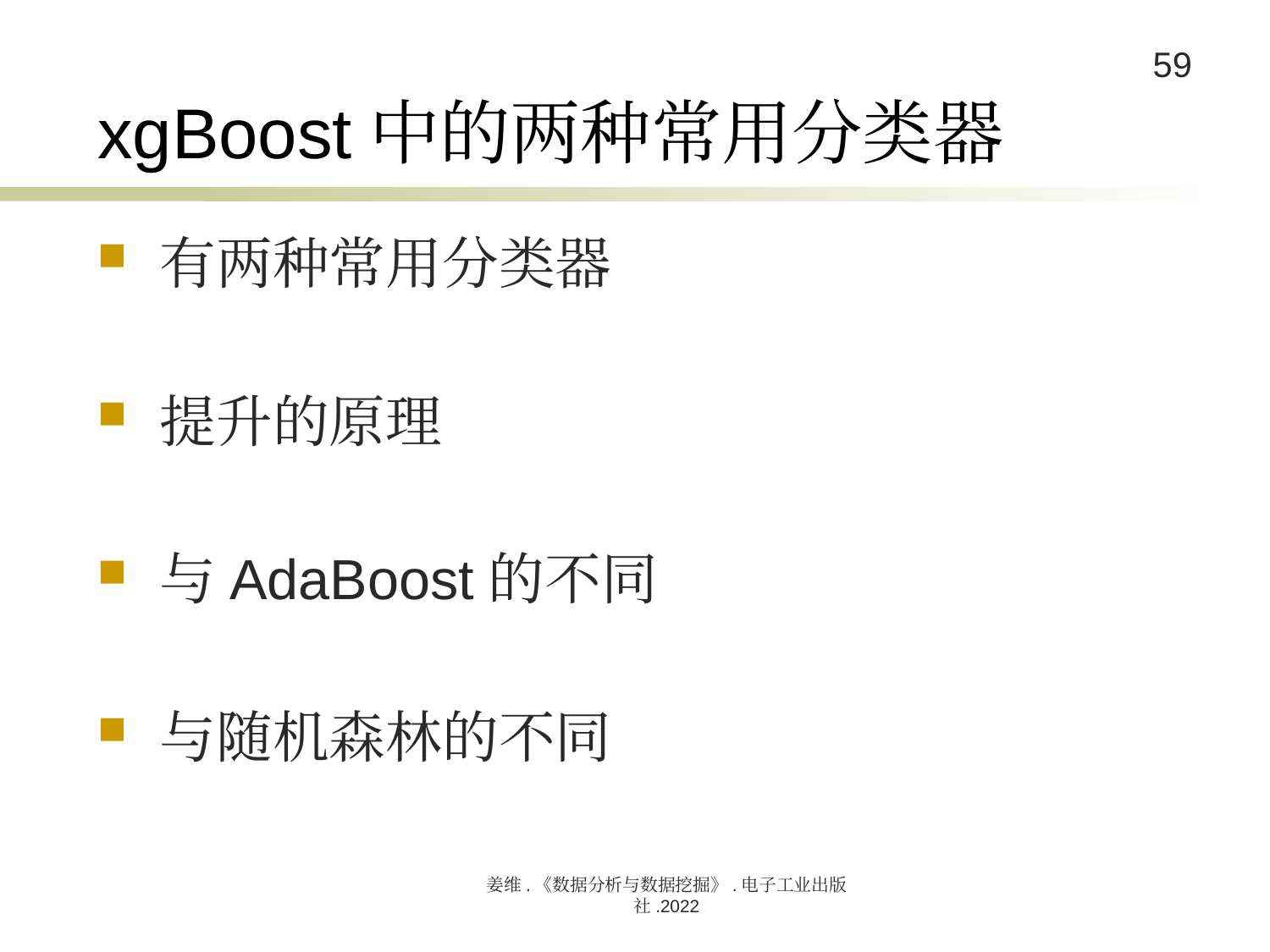

# xgBoost中的两种常用分类器
有两种常用分类器

提升的原理

与AdaBoost的不同

与随机森林的不同
姜维.《数据分析与数据挖掘》.电子工业出版社.2022